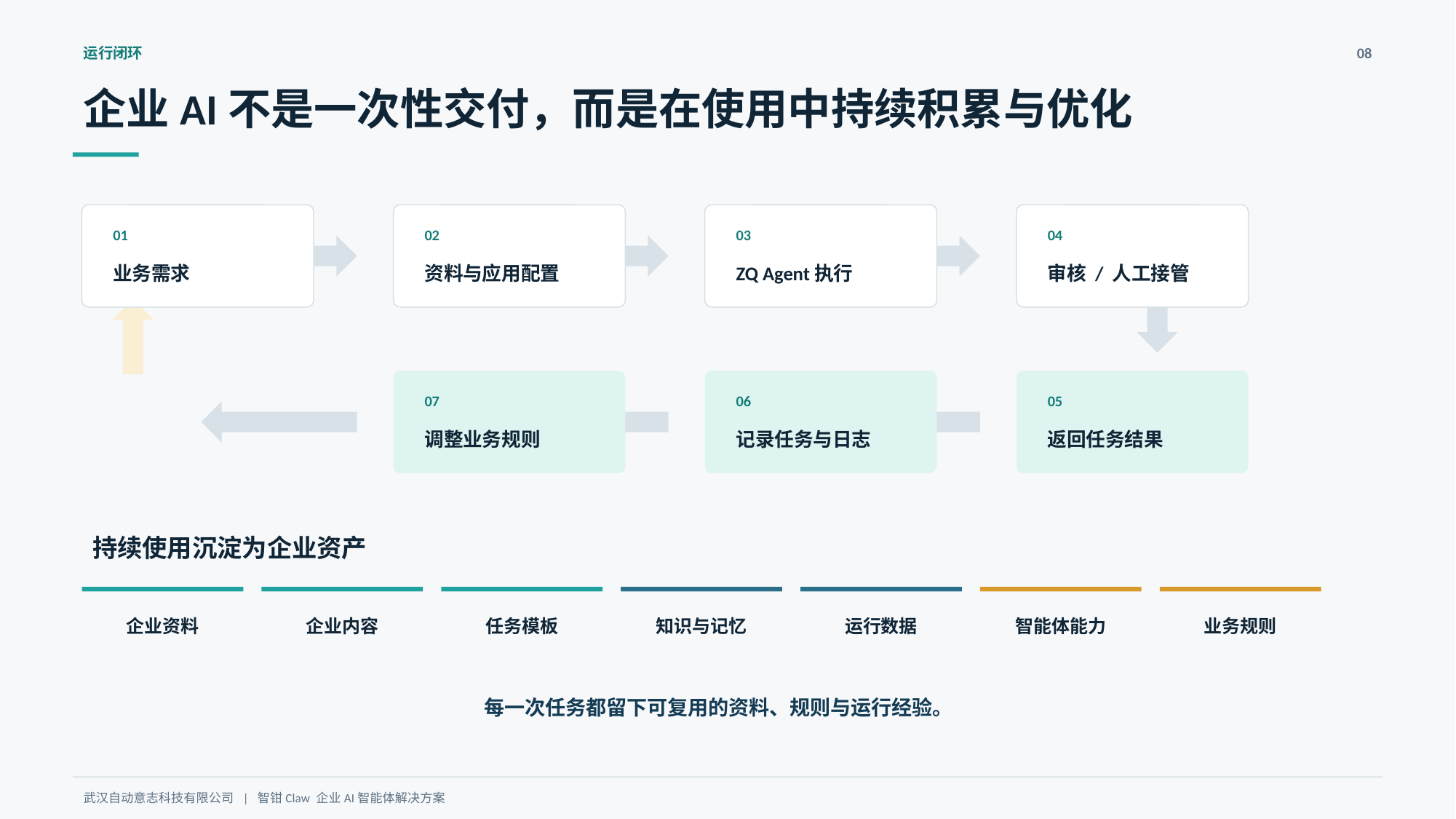

运行闭环
08
企业AI不是一次性交付，而是在使用中持续积累与优化

01
02
03
04

业务需求
资料与应用配置
ZQ Agent执行
审核 / 人工接管

07
06
05

调整业务规则
记录任务与日志
返回任务结果
持续使用沉淀为企业资产

企业资料
企业内容
任务模板
知识与记忆
运行数据
智能体能力
业务规则
每一次任务都留下可复用的资料、规则与运行经验。

武汉自动意志科技有限公司  |  智钳Claw 企业AI智能体解决方案